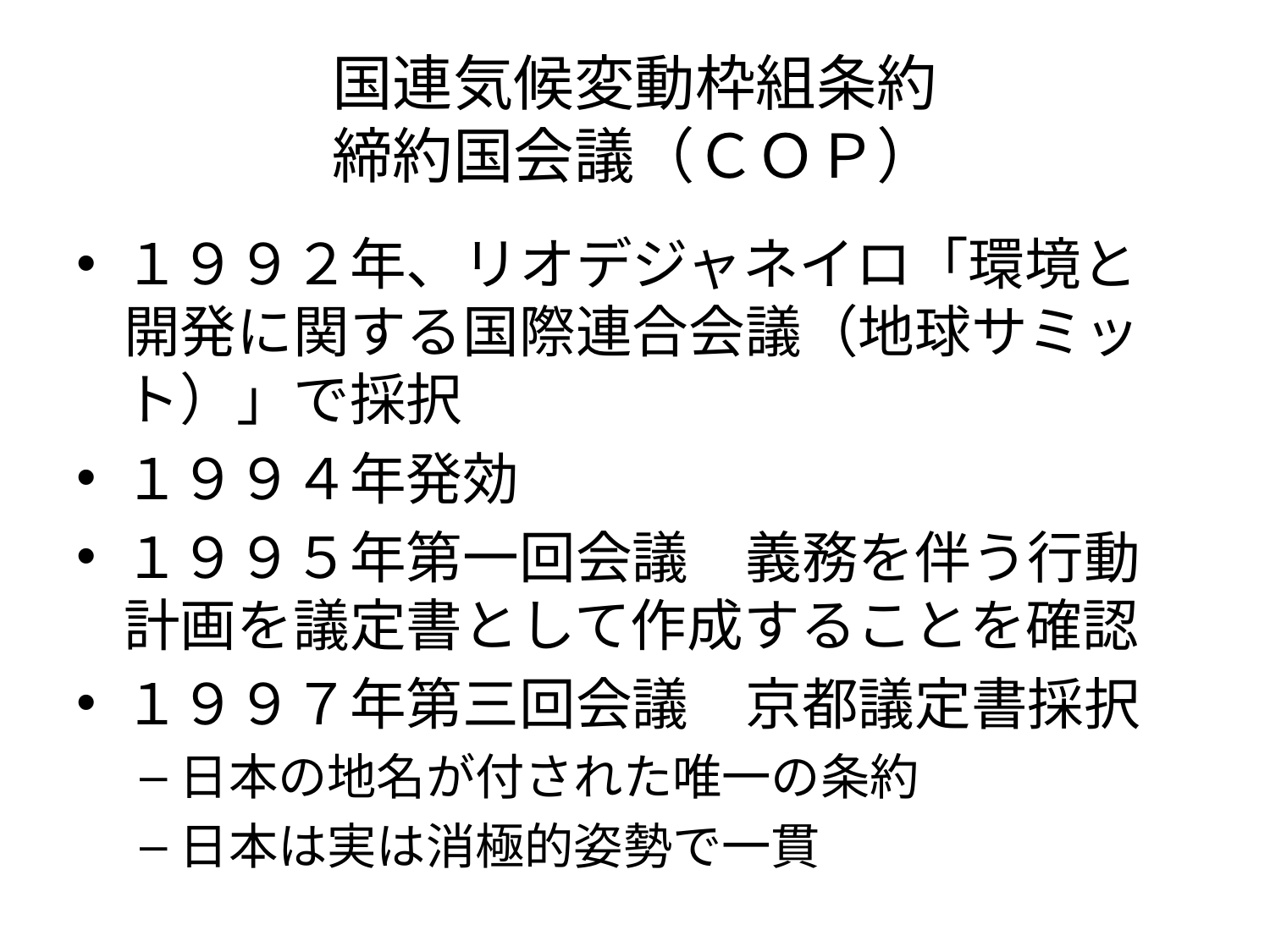

# 国連気候変動枠組条約 締約国会議（ＣＯＰ）
１９９２年、リオデジャネイロ「環境と開発に関する国際連合会議（地球サミット）」で採択
１９９４年発効
１９９５年第一回会議　義務を伴う行動計画を議定書として作成することを確認
１９９７年第三回会議　京都議定書採択
日本の地名が付された唯一の条約
日本は実は消極的姿勢で一貫